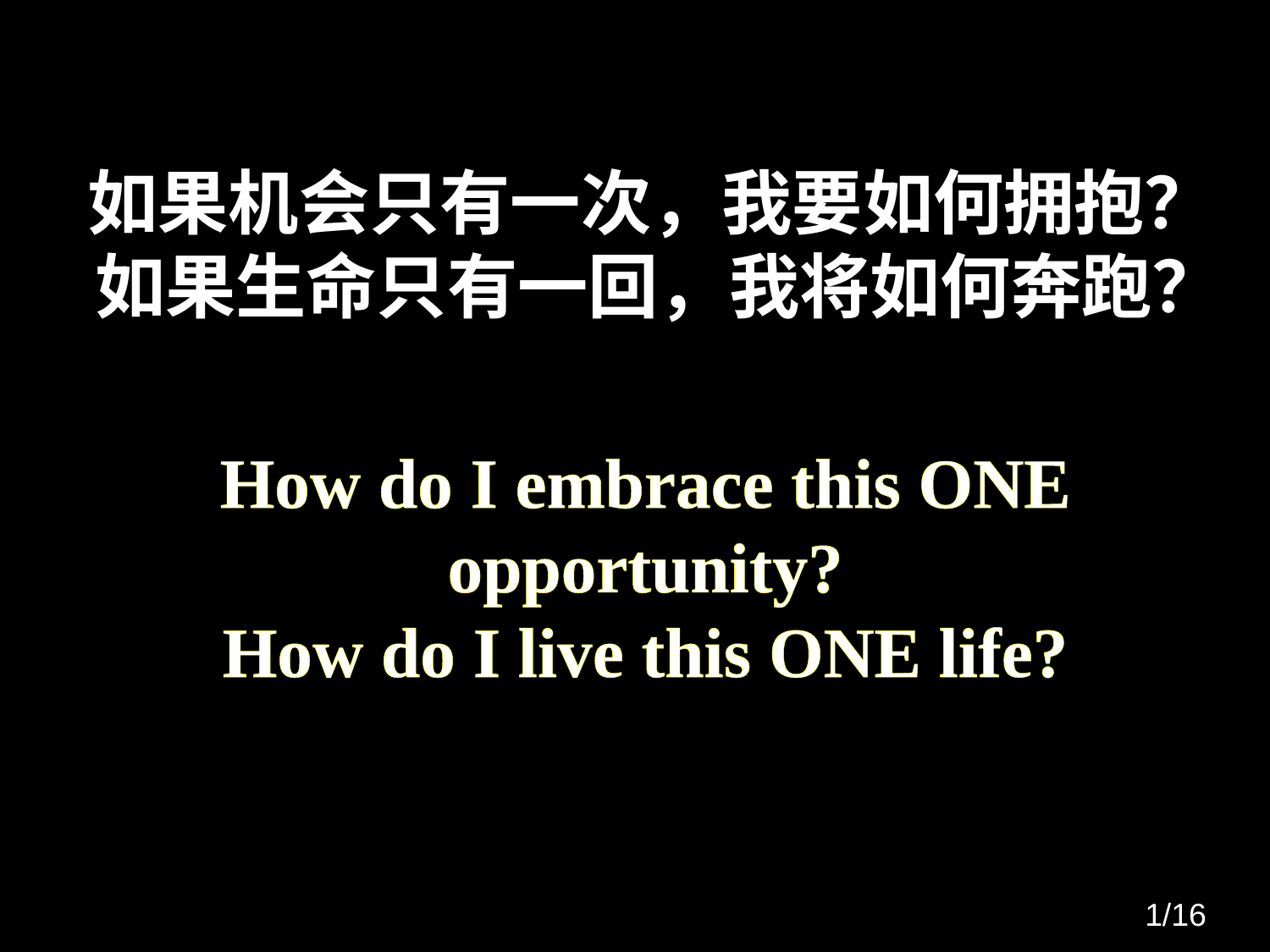

如果机会只有一次，我要如何拥抱？如果生命只有一回，我将如何奔跑？

How do I embrace this ONE opportunity?
How do I live this ONE life?
1/16